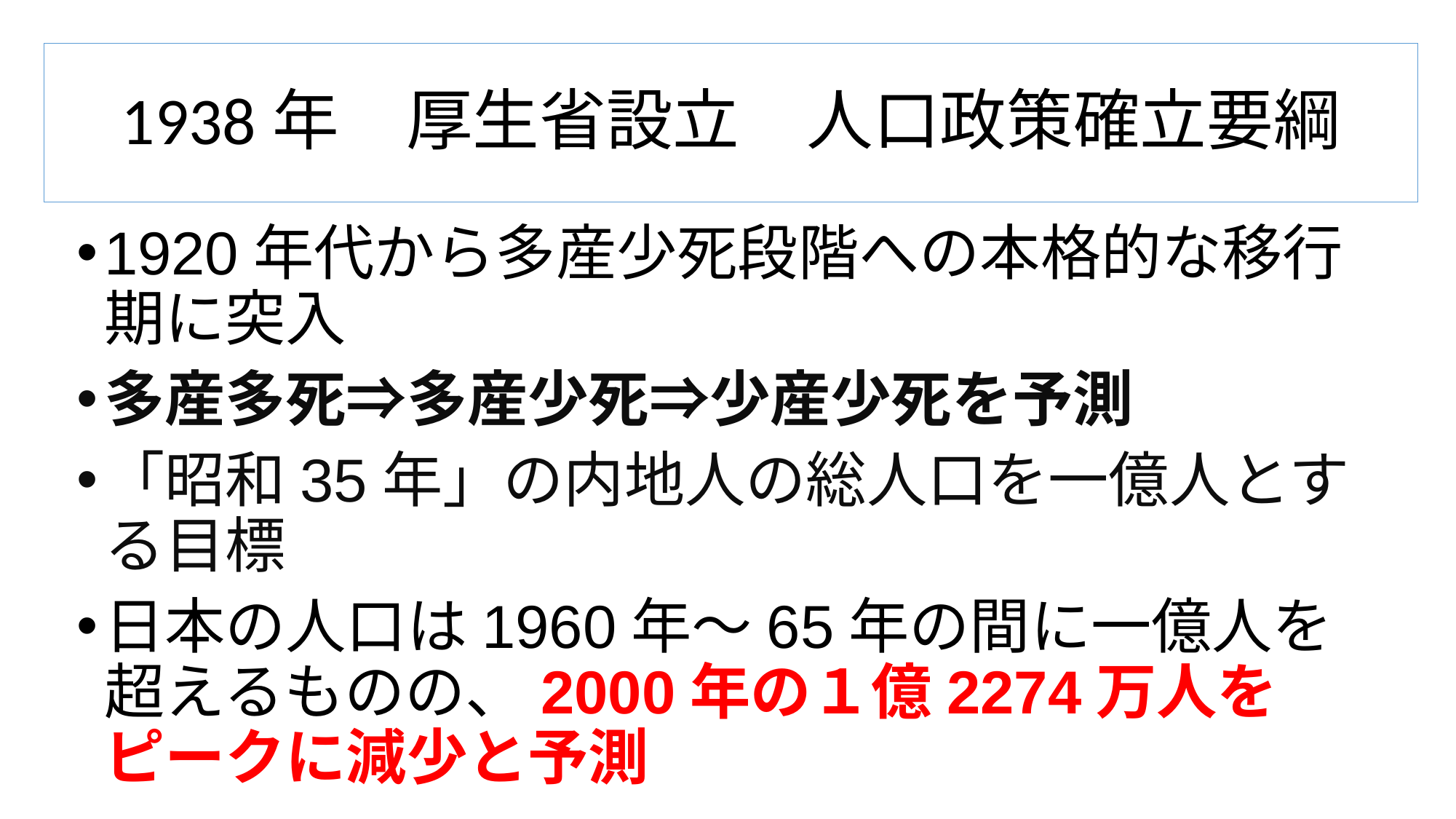

# 1938年　厚生省設立　人口政策確立要綱
1920年代から多産少死段階への本格的な移行期に突入
多産多死⇒多産少死⇒少産少死を予測
「昭和35年」の内地人の総人口を一億人とする目標
日本の人口は1960年～65年の間に一億人を超えるものの、2000年の１億2274万人をピークに減少と予測